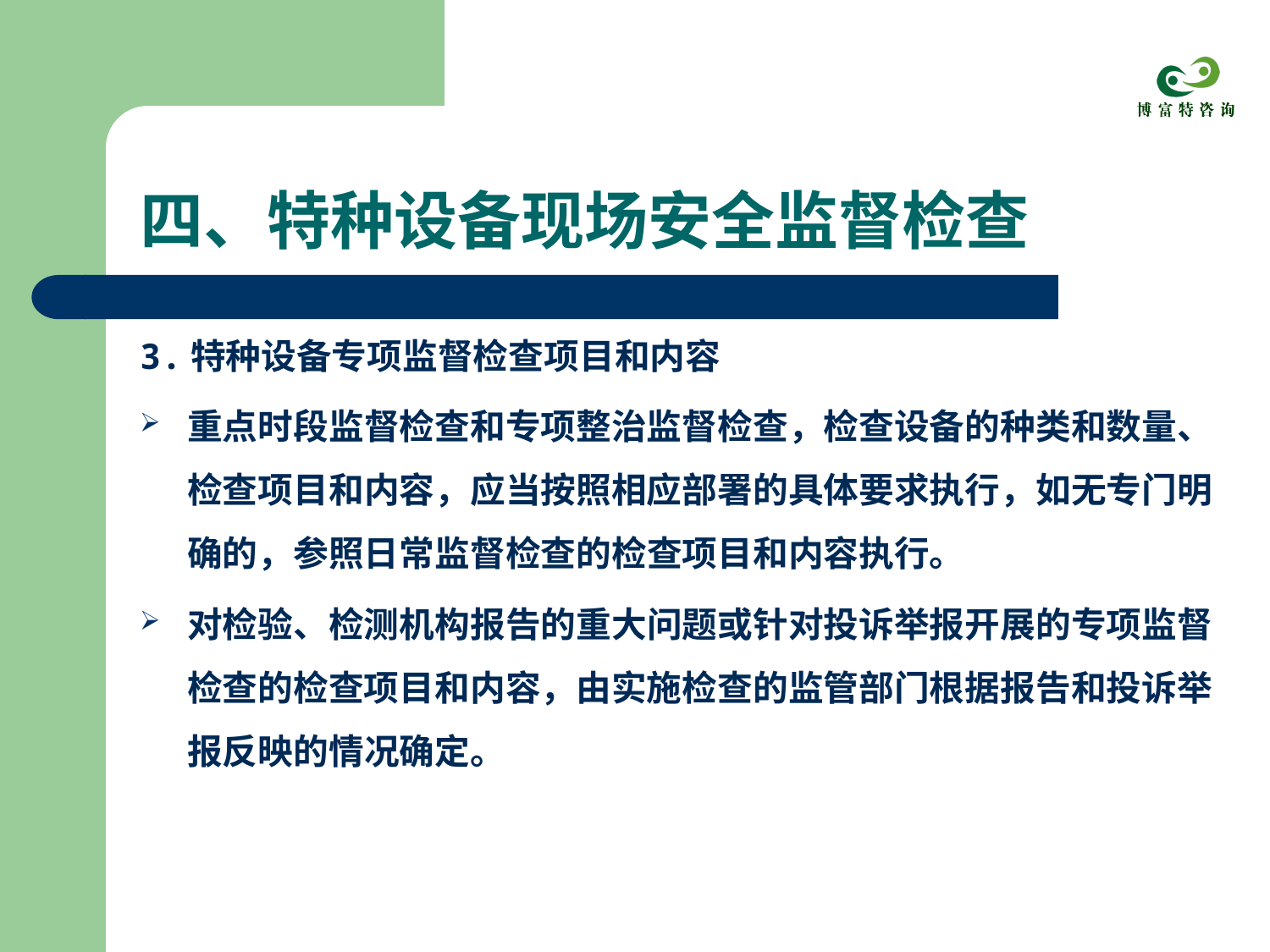

# 四、特种设备现场安全监督检查
3.特种设备专项监督检查项目和内容
重点时段监督检查和专项整治监督检查，检查设备的种类和数量、检查项目和内容，应当按照相应部署的具体要求执行，如无专门明确的，参照日常监督检查的检查项目和内容执行。
对检验、检测机构报告的重大问题或针对投诉举报开展的专项监督检查的检查项目和内容，由实施检查的监管部门根据报告和投诉举报反映的情况确定。